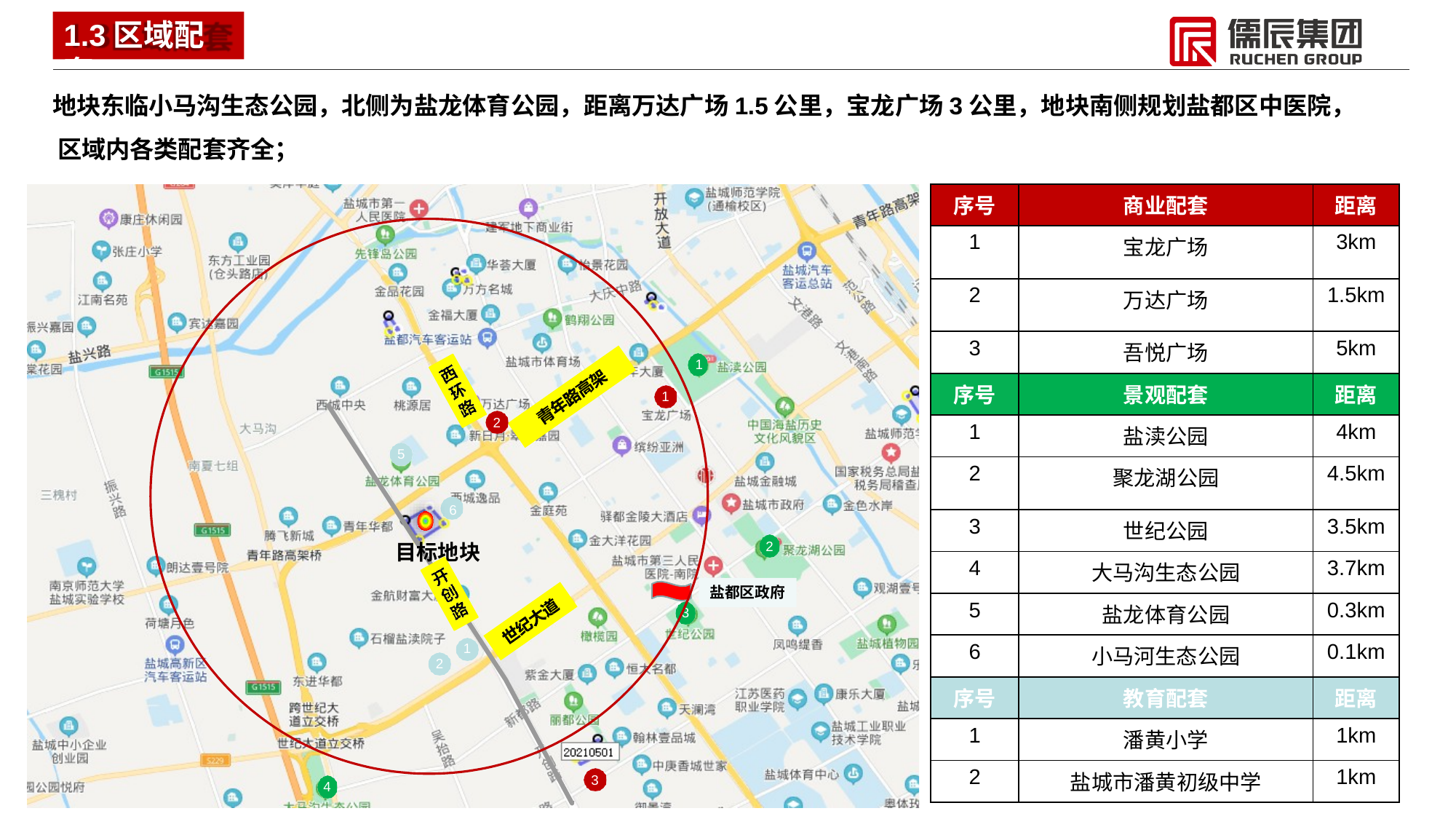

# 1.3区域配套

地块东临小马沟生态公园，北侧为盐龙体育公园，距离万达广场1.5公里，宝龙广场3公里，地块南侧规划盐都区中医院， 区域内各类配套齐全；
| 序号 | 商业配套 | 距离 |
| --- | --- | --- |
| 1 | 宝龙广场 | 3km |
| 2 | 万达广场 | 1.5km |
| 3 | 吾悦广场 | 5km |
| 序号 | 景观配套 | 距离 |
| 1 | 盐渎公园 | 4km |
| 2 | 聚龙湖公园 | 4.5km |
| 3 | 世纪公园 | 3.5km |
| 4 | 大马沟生态公园 | 3.7km |
| 5 | 盐龙体育公园 | 0.3km |
| 6 | 小马河生态公园 | 0.1km |
| 序号 | 教育配套 | 距离 |
| 1 | 潘黄小学 | 1km |
| 2 | 盐城市潘黄初级中学 | 1km |

1
1

2

5

6

2
目标地块

盐都区政府
3

1
2

3

4